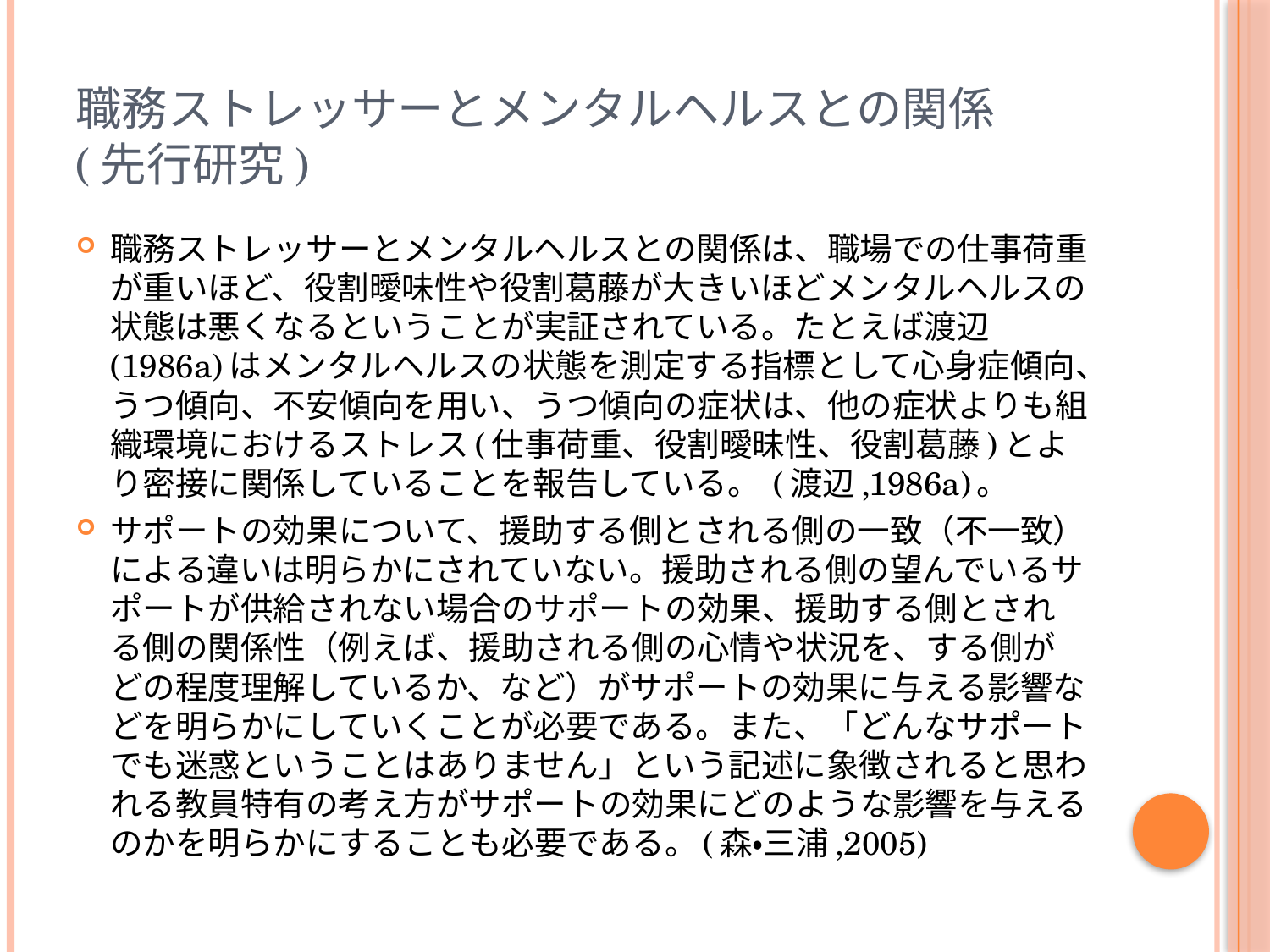

# 職務ストレッサーとメンタルヘルスとの関係 (先行研究)
職務ストレッサーとメンタルヘルスとの関係は、職場での仕事荷重が重いほど、役割曖味性や役割葛藤が大きいほどメンタルヘルスの状態は悪くなるということが実証されている。たとえば渡辺(1986a)はメンタルヘルスの状態を測定する指標として心身症傾向、うつ傾向、不安傾向を用い、うつ傾向の症状は、他の症状よりも組織環境におけるストレス(仕事荷重、役割曖昧性、役割葛藤)とより密接に関係していることを報告している。 (渡辺,1986a)。
サポートの効果について、援助する側とされる側の一致（不一致）による違いは明らかにされていない。援助される側の望んでいるサポートが供給されない場合のサポートの効果、援助する側とされる側の関係性（例えば、援助される側の心情や状況を、する側がどの程度理解しているか、など）がサポートの効果に与える影響などを明らかにしていくことが必要である。また、「どんなサポートでも迷惑ということはありません」という記述に象徴されると思われる教員特有の考え方がサポートの効果にどのような影響を与えるのかを明らかにすることも必要である。(森・三浦,2005)